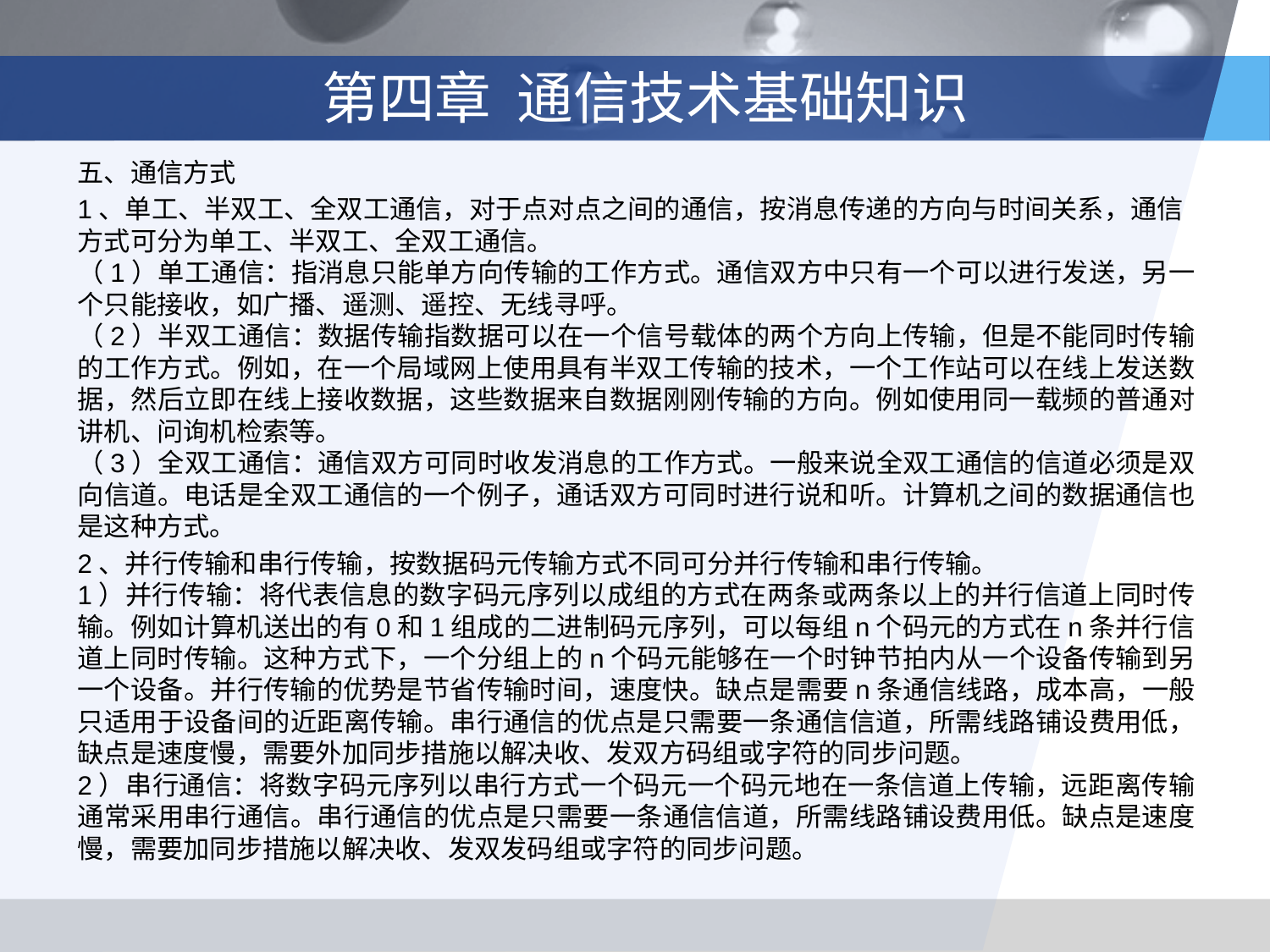

# 第四章  通信技术基础知识
五、通信方式
1、单工、半双工、全双工通信，对于点对点之间的通信，按消息传递的方向与时间关系，通信方式可分为单工、半双工、全双工通信。
（1）单工通信：指消息只能单方向传输的工作方式。通信双方中只有一个可以进行发送，另一个只能接收，如广播、遥测、遥控、无线寻呼。
（2）半双工通信：数据传输指数据可以在一个信号载体的两个方向上传输，但是不能同时传输的工作方式。例如，在一个局域网上使用具有半双工传输的技术，一个工作站可以在线上发送数据，然后立即在线上接收数据，这些数据来自数据刚刚传输的方向。例如使用同一载频的普通对讲机、问询机检索等。
（3）全双工通信：通信双方可同时收发消息的工作方式。一般来说全双工通信的信道必须是双向信道。电话是全双工通信的一个例子，通话双方可同时进行说和听。计算机之间的数据通信也是这种方式。
2、并行传输和串行传输，按数据码元传输方式不同可分并行传输和串行传输。
1）并行传输：将代表信息的数字码元序列以成组的方式在两条或两条以上的并行信道上同时传输。例如计算机送出的有0和1组成的二进制码元序列，可以每组n个码元的方式在n条并行信道上同时传输。这种方式下，一个分组上的n个码元能够在一个时钟节拍内从一个设备传输到另一个设备。并行传输的优势是节省传输时间，速度快。缺点是需要n条通信线路，成本高，一般只适用于设备间的近距离传输。串行通信的优点是只需要一条通信信道，所需线路铺设费用低，缺点是速度慢，需要外加同步措施以解决收、发双方码组或字符的同步问题。
2）串行通信：将数字码元序列以串行方式一个码元一个码元地在一条信道上传输，远距离传输通常采用串行通信。串行通信的优点是只需要一条通信信道，所需线路铺设费用低。缺点是速度慢，需要加同步措施以解决收、发双发码组或字符的同步问题。